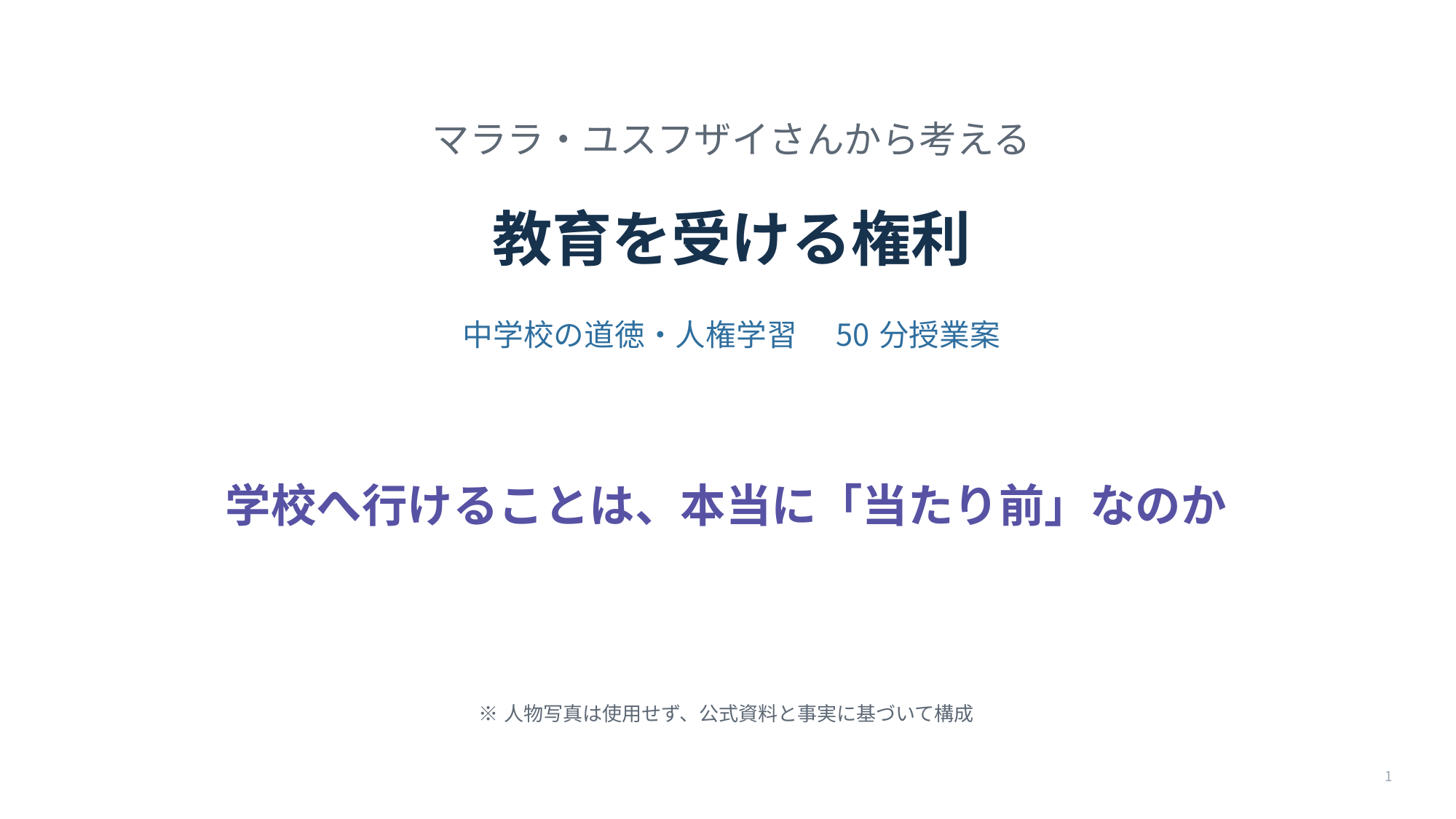

マララ・ユスフザイさんから考える
教育を受ける権利
中学校の道徳・人権学習　50分授業案
学校へ行けることは、本当に「当たり前」なのか
※人物写真は使用せず、公式資料と事実に基づいて構成
1